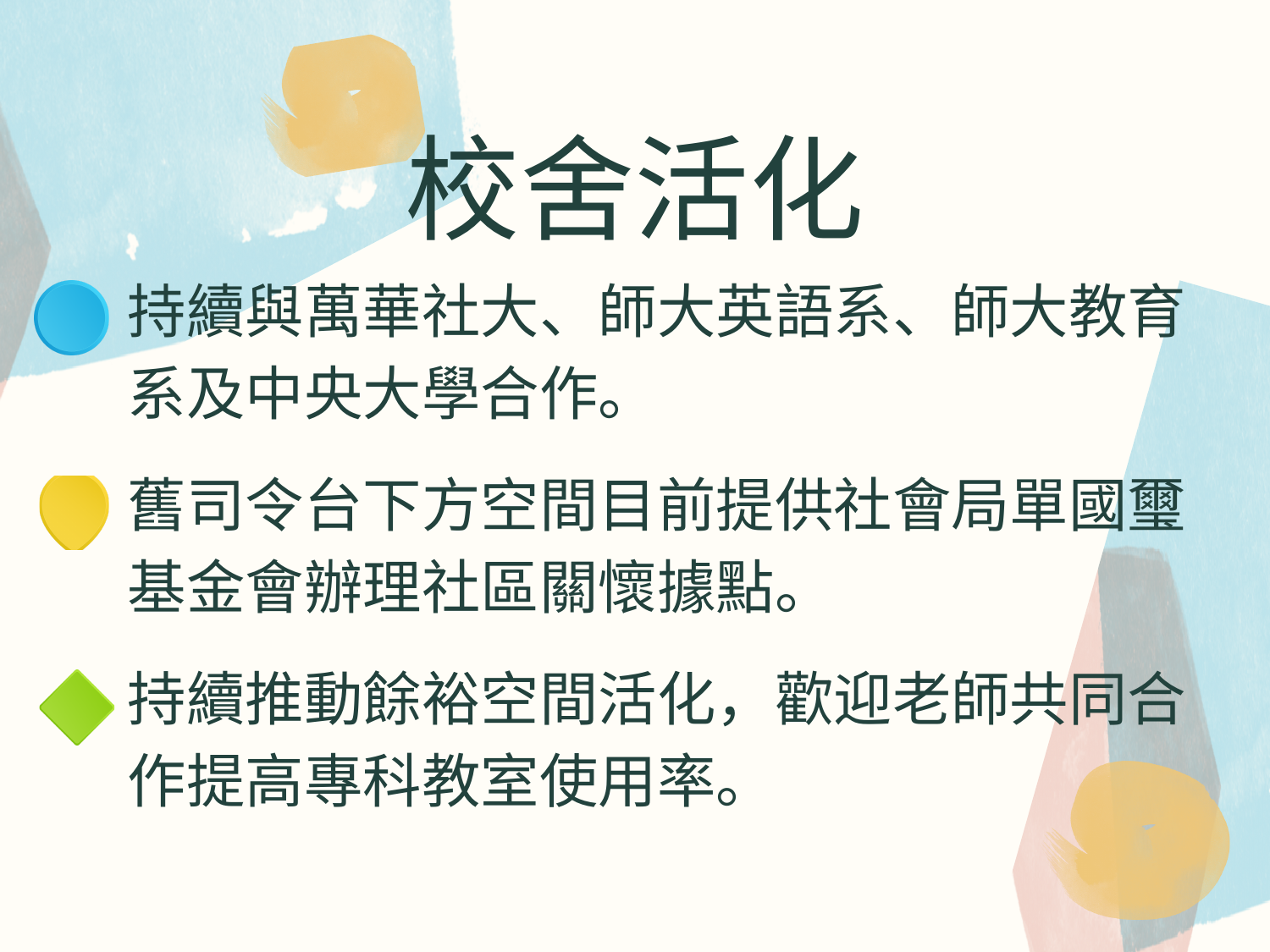

校舍活化
持續與萬華社大、師大英語系、師大教育系及中央大學合作。

舊司令台下方空間目前提供社會局單國璽基金會辦理社區關懷據點。

持續推動餘裕空間活化，歡迎老師共同合作提高專科教室使用率。